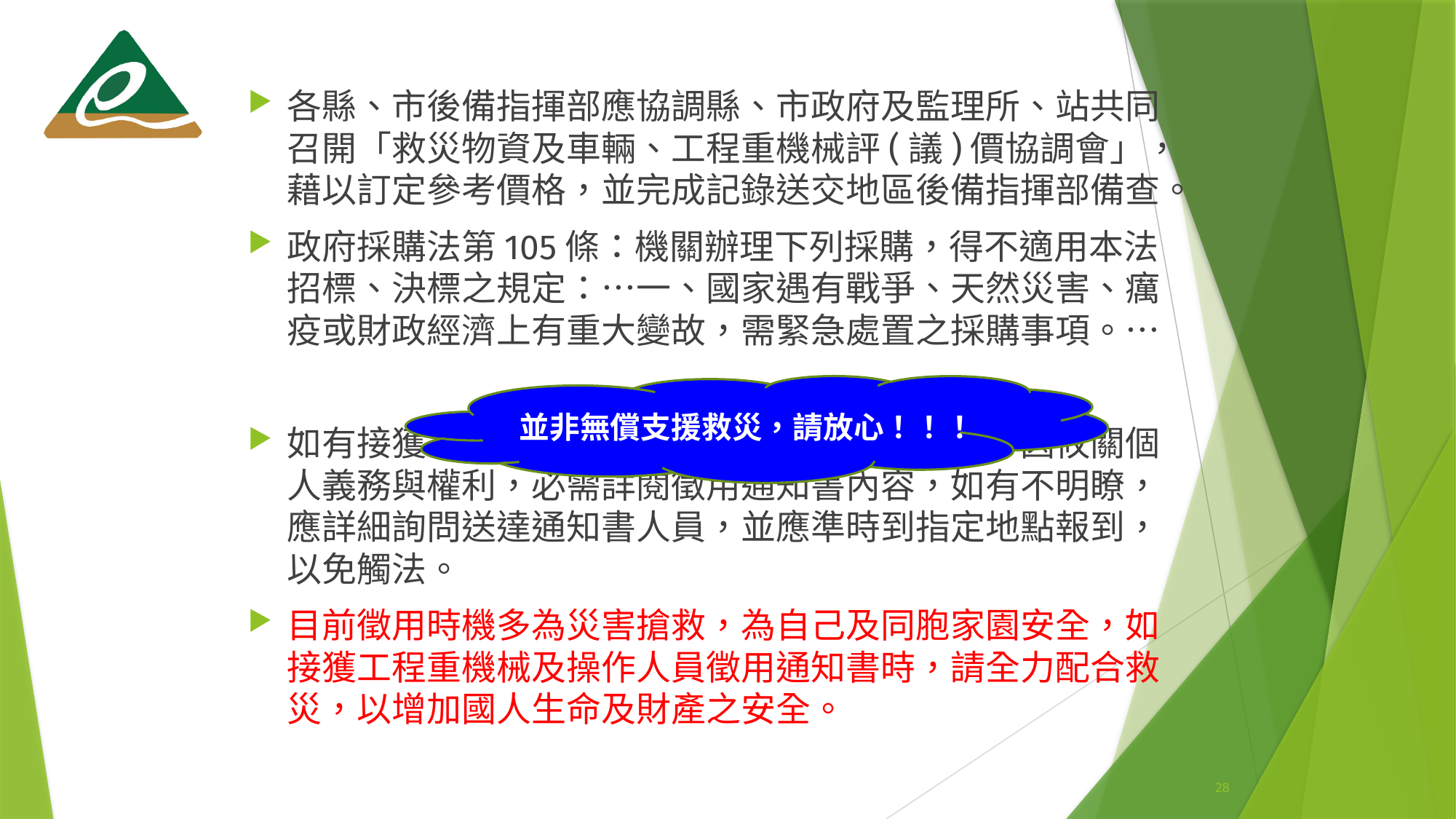

各縣、市後備指揮部應協調縣、市政府及監理所、站共同召開「救災物資及車輛、工程重機械評(議)價協調會」，藉以訂定參考價格，並完成記錄送交地區後備指揮部備查。
政府採購法第105條：機關辦理下列採購，得不適用本法招標、決標之規定：…一、國家遇有戰爭、天然災害、癘疫或財政經濟上有重大變故，需緊急處置之採購事項。…

如有接獲工程重機械及操作人員徵用通知書時，因攸關個人義務與權利，必需詳閱徵用通知書內容，如有不明瞭，應詳細詢問送達通知書人員，並應準時到指定地點報到，以免觸法。
目前徵用時機多為災害搶救，為自己及同胞家園安全，如接獲工程重機械及操作人員徵用通知書時，請全力配合救災，以增加國人生命及財產之安全。
並非無償支援救災，請放心！！！
28